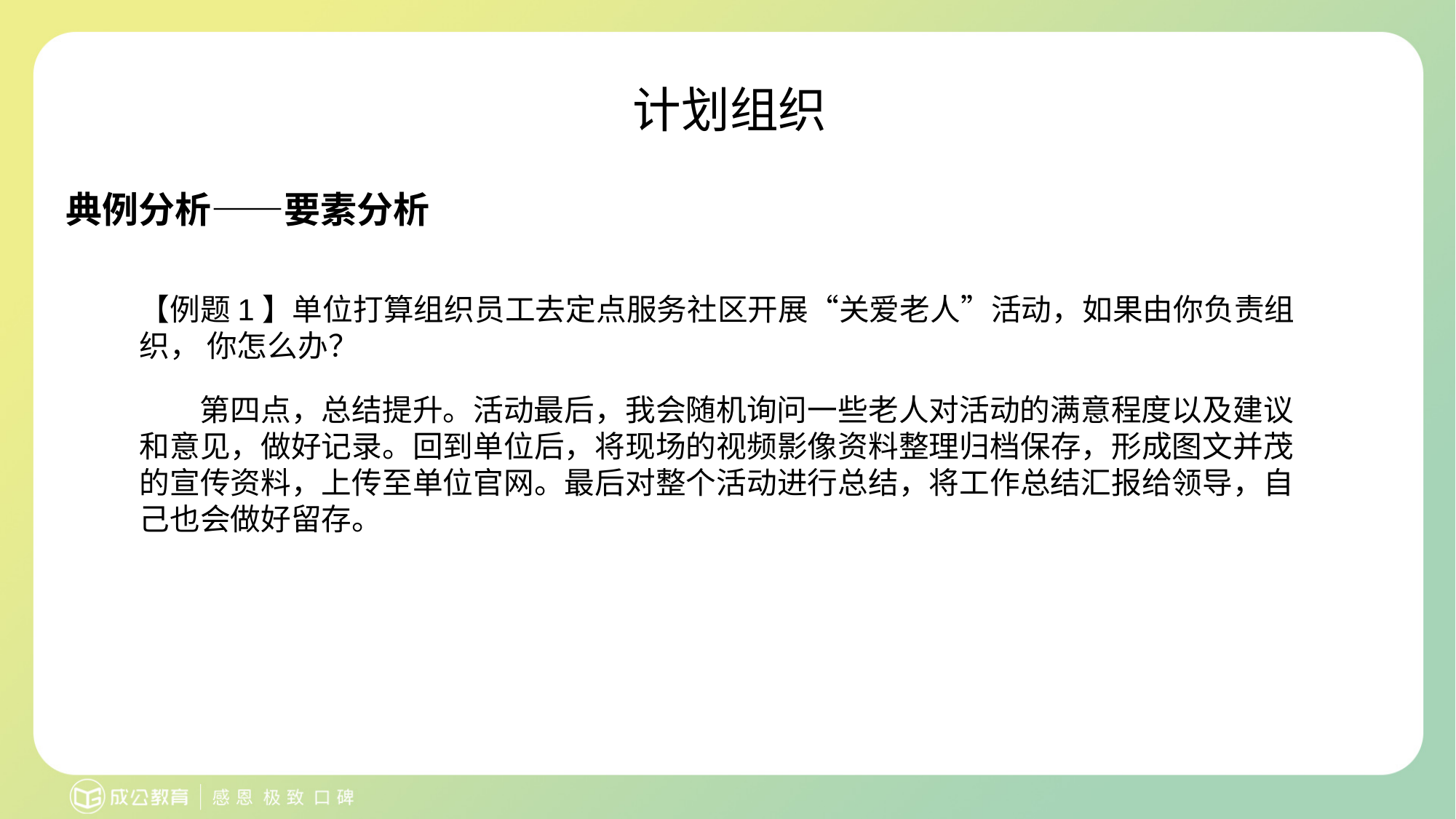

计划组织
典例分析——要素分析
【例题1】单位打算组织员工去定点服务社区开展“关爱老人”活动，如果由你负责组织， 你怎么办？
第四点，总结提升。活动最后，我会随机询问一些老人对活动的满意程度以及建议 和意见，做好记录。回到单位后，将现场的视频影像资料整理归档保存，形成图文并茂 的宣传资料，上传至单位官网。最后对整个活动进行总结，将工作总结汇报给领导，自 己也会做好留存。